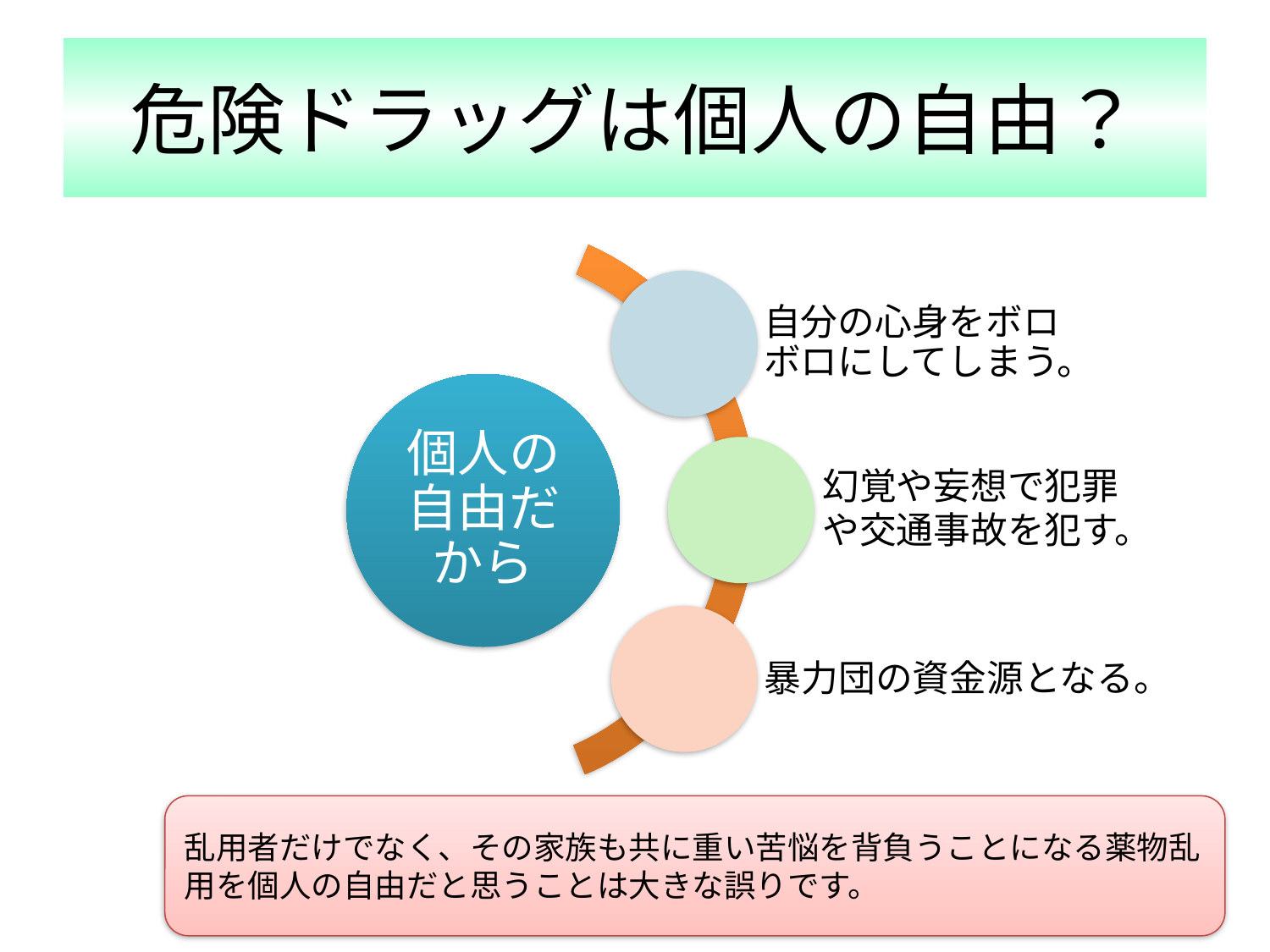

# 危険ドラッグは個人の自由？
個人の自由だから
自分の心身をボロボロにしてしまう。
幻覚や妄想で犯罪
や交通事故を犯す。
暴力団の資金源となる。
乱用者だけでなく、その家族も共に重い苦悩を背負うことになる薬物乱用を個人の自由だと思うことは大きな誤りです。
42